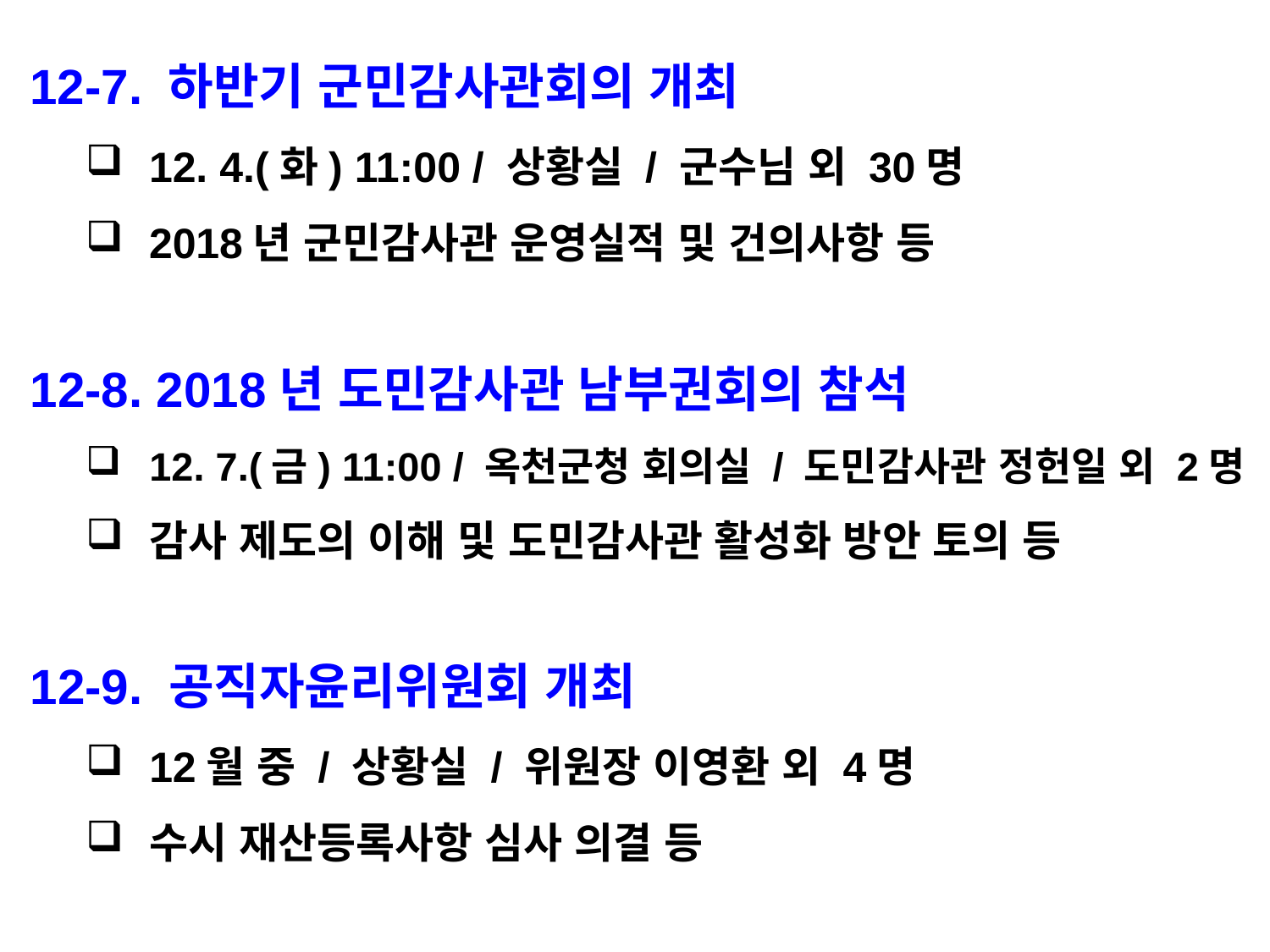

12-7. 하반기 군민감사관회의 개최
12. 4.(화) 11:00 / 상황실 / 군수님 외 30명
2018년 군민감사관 운영실적 및 건의사항 등

12-8. 2018년 도민감사관 남부권회의 참석
12. 7.(금) 11:00 / 옥천군청 회의실 / 도민감사관 정헌일 외 2명
감사 제도의 이해 및 도민감사관 활성화 방안 토의 등

12-9. 공직자윤리위원회 개최
12월 중 / 상황실 / 위원장 이영환 외 4명
수시 재산등록사항 심사 의결 등